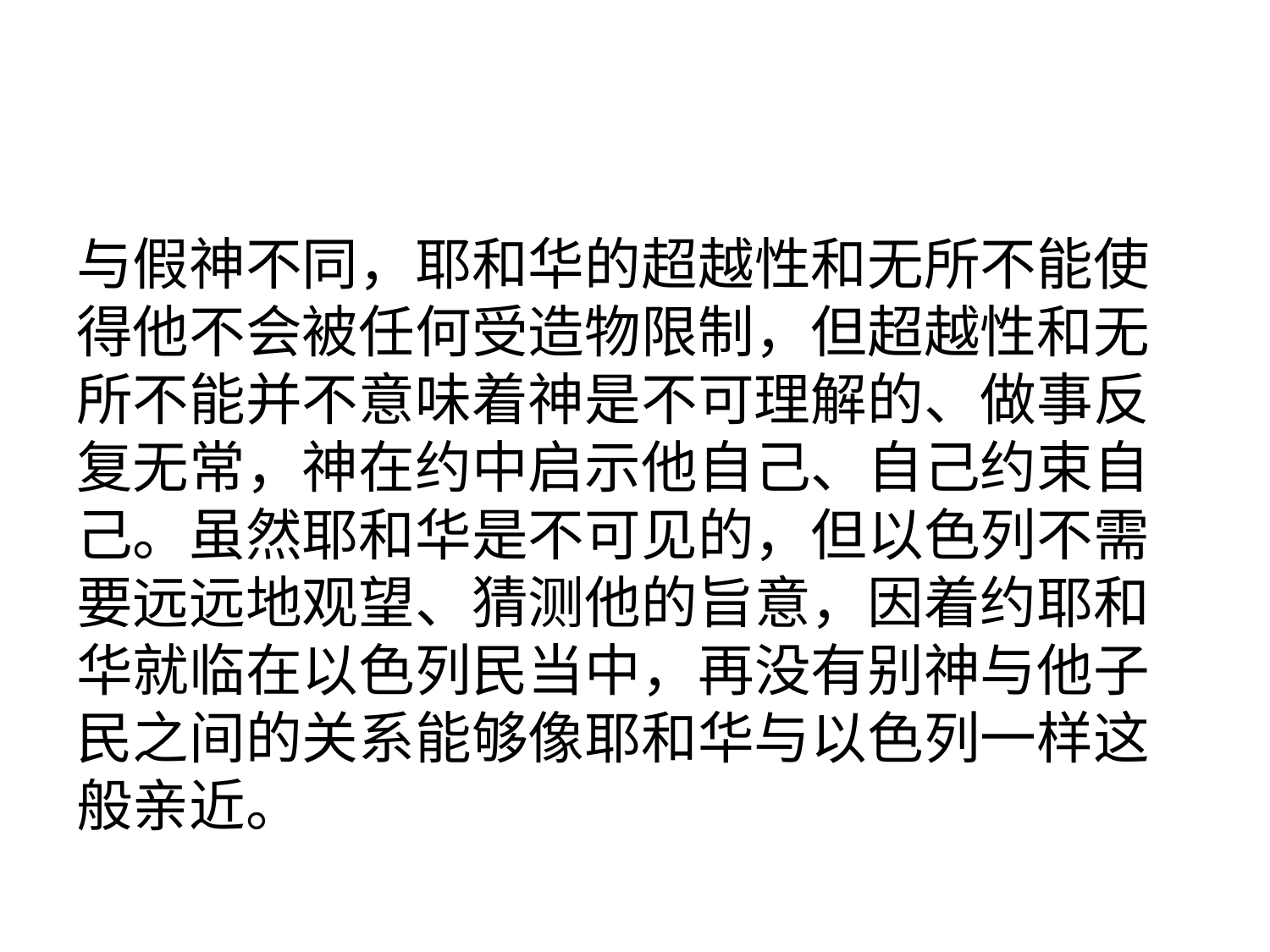

#
与假神不同，耶和华的超越性和无所不能使得他不会被任何受造物限制，但超越性和无所不能并不意味着神是不可理解的、做事反复无常，神在约中启示他自己、自己约束自己。虽然耶和华是不可见的，但以色列不需要远远地观望、猜测他的旨意，因着约耶和华就临在以色列民当中，再没有别神与他子民之间的关系能够像耶和华与以色列一样这般亲近。